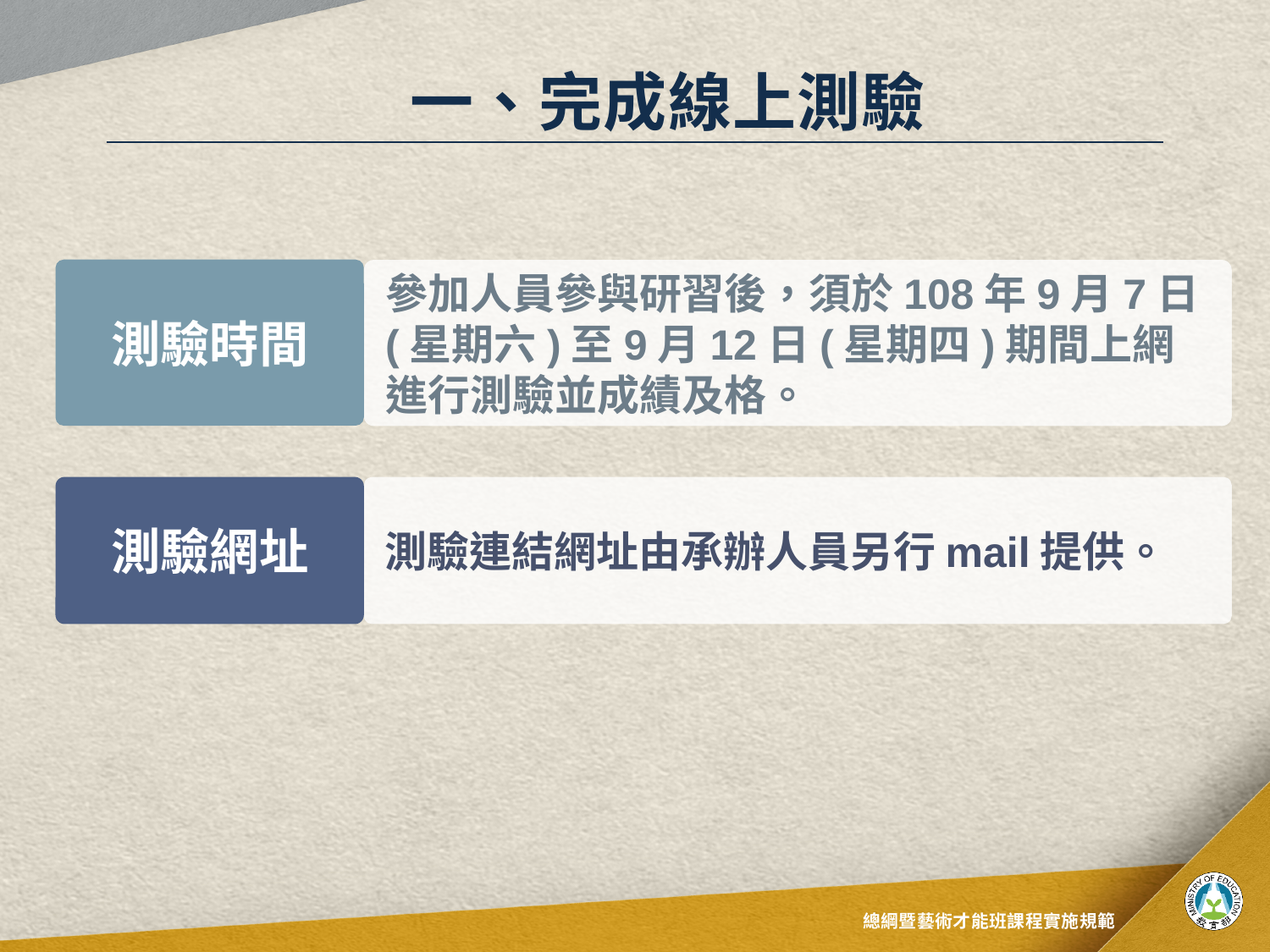

一、完成線上測驗

測驗時間
參加人員參與研習後，須於108年9月7日(星期六)至9月12日(星期四)期間上網進行測驗並成績及格。
測驗網址
測驗連結網址由承辦人員另行mail提供。